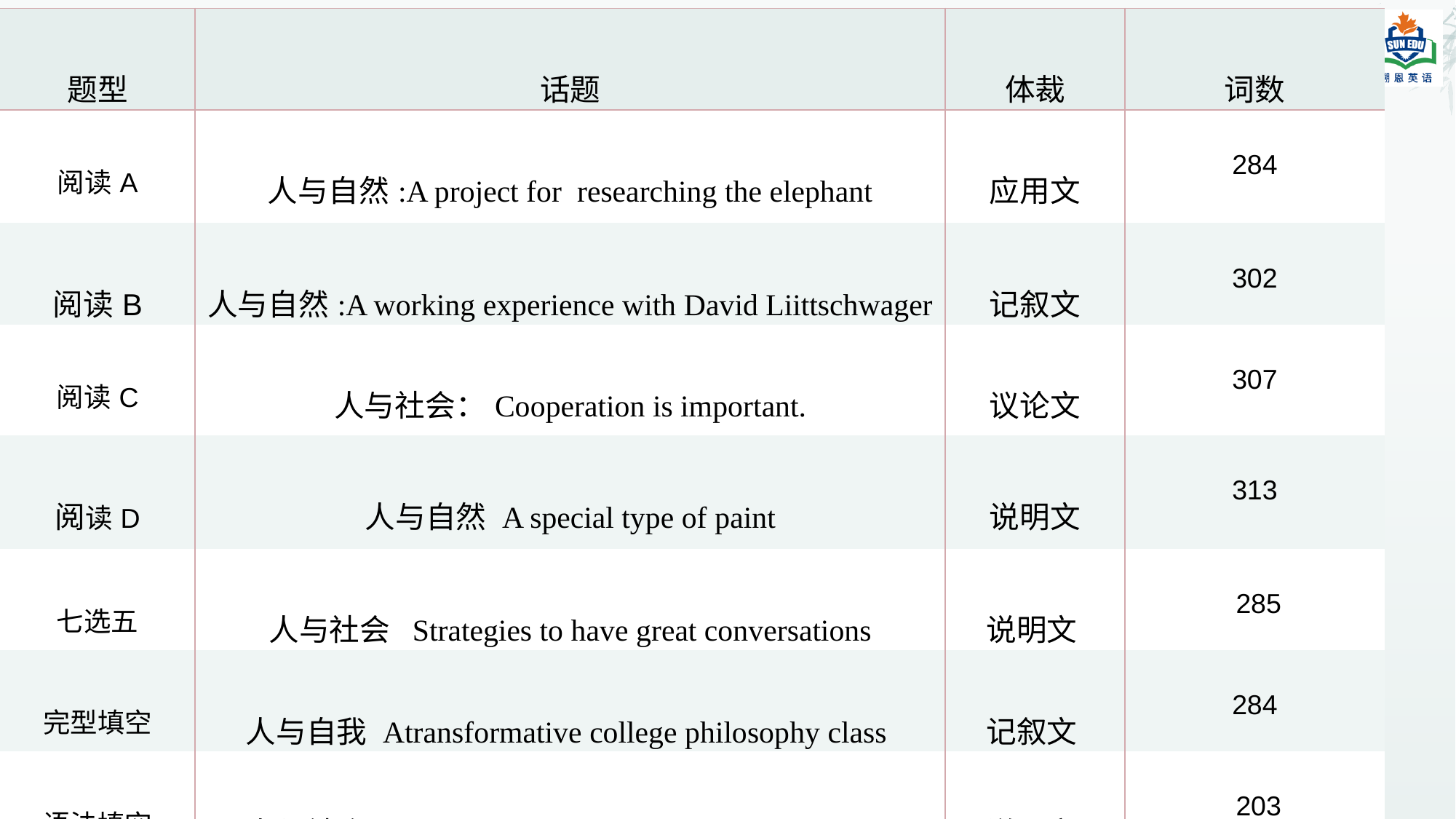

| 题型 | 话题 | 体裁 | 词数 |
| --- | --- | --- | --- |
| 阅读A | 人与自然:A project for researching the elephant | 应用文 | 284 |
| 阅读B | 人与自然:A working experience with David Liittschwager | 记叙文 | 302 |
| 阅读C | 人与社会：Cooperation is important. | 议论文 | 307 |
| 阅读D | 人与自然 A special type of paint | 说明文 | 313 |
| 七选五 | 人与社会 Strategies to have great conversations | 说明文 | 285 |
| 完型填空 | 人与自我 Atransformative college philosophy class | 记叙文 | 284 |
| 语法填空 | 人与社会 An introduction of the Zenghouyi Chimes | 说明文 | 203 |
# 单击此处添加标题
单击此处添加文本